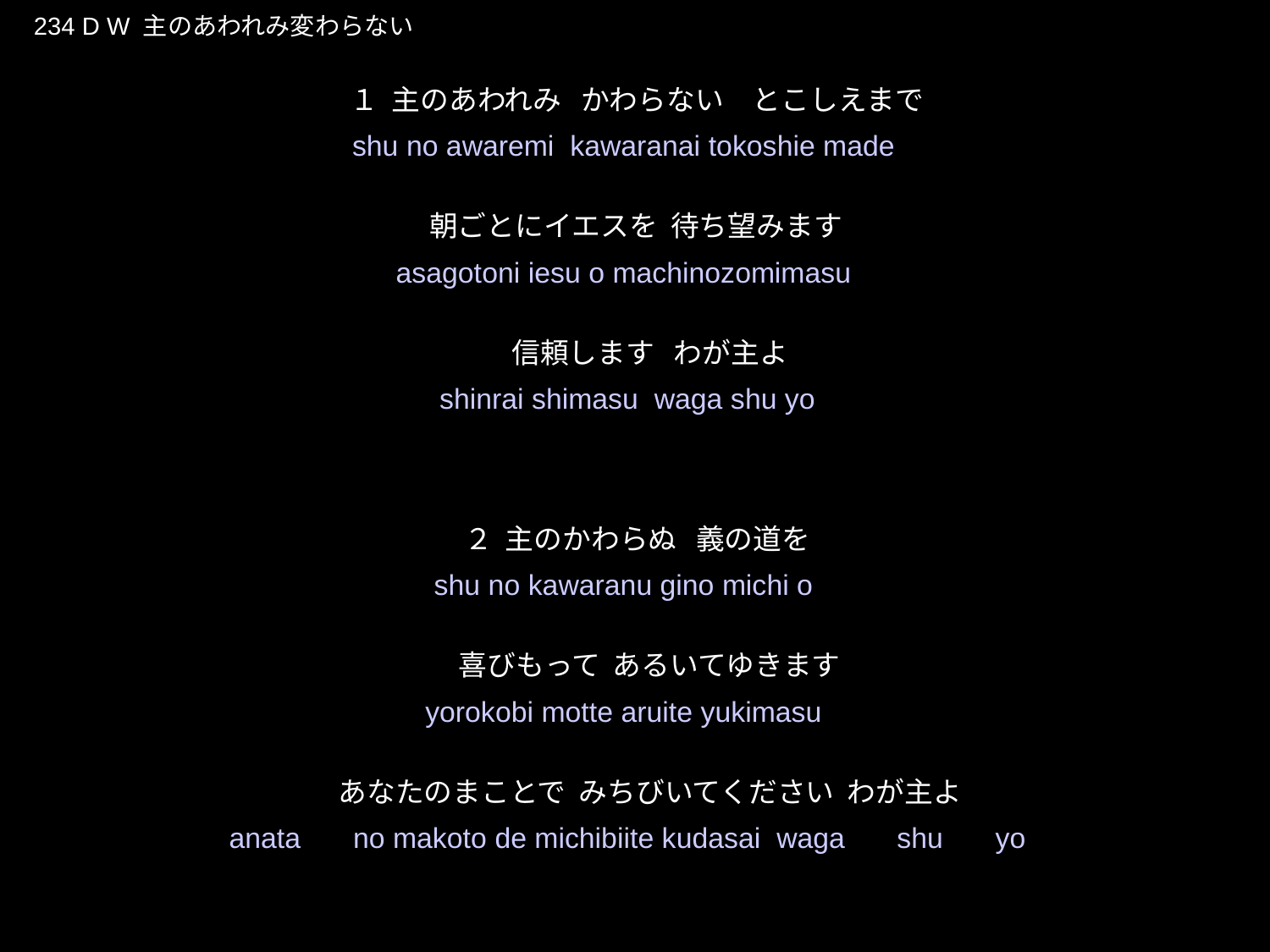

しゅのあわれみかわらない
★W
234 D W 主のあわれみ変わらない
１  主のあわれみ   かわらない　とこしえまで
    朝ごとにイエスを  待ち望みます　
    信頼します   わが主よ
２  主のかわらぬ   義の道を
    喜びもって  あるいてゆきます
    あなたのまことで  みちびいてください  わが主よ
★１
shu no awaremi  kawaranai tokoshie made
asagotoni iesu o machinozomimasu
shinrai shimasu  waga shu yo
shu no kawaranu gino michi o
yorokobi motte aruite yukimasu
anata　no makoto de michibiite kudasai  waga　shu　yo